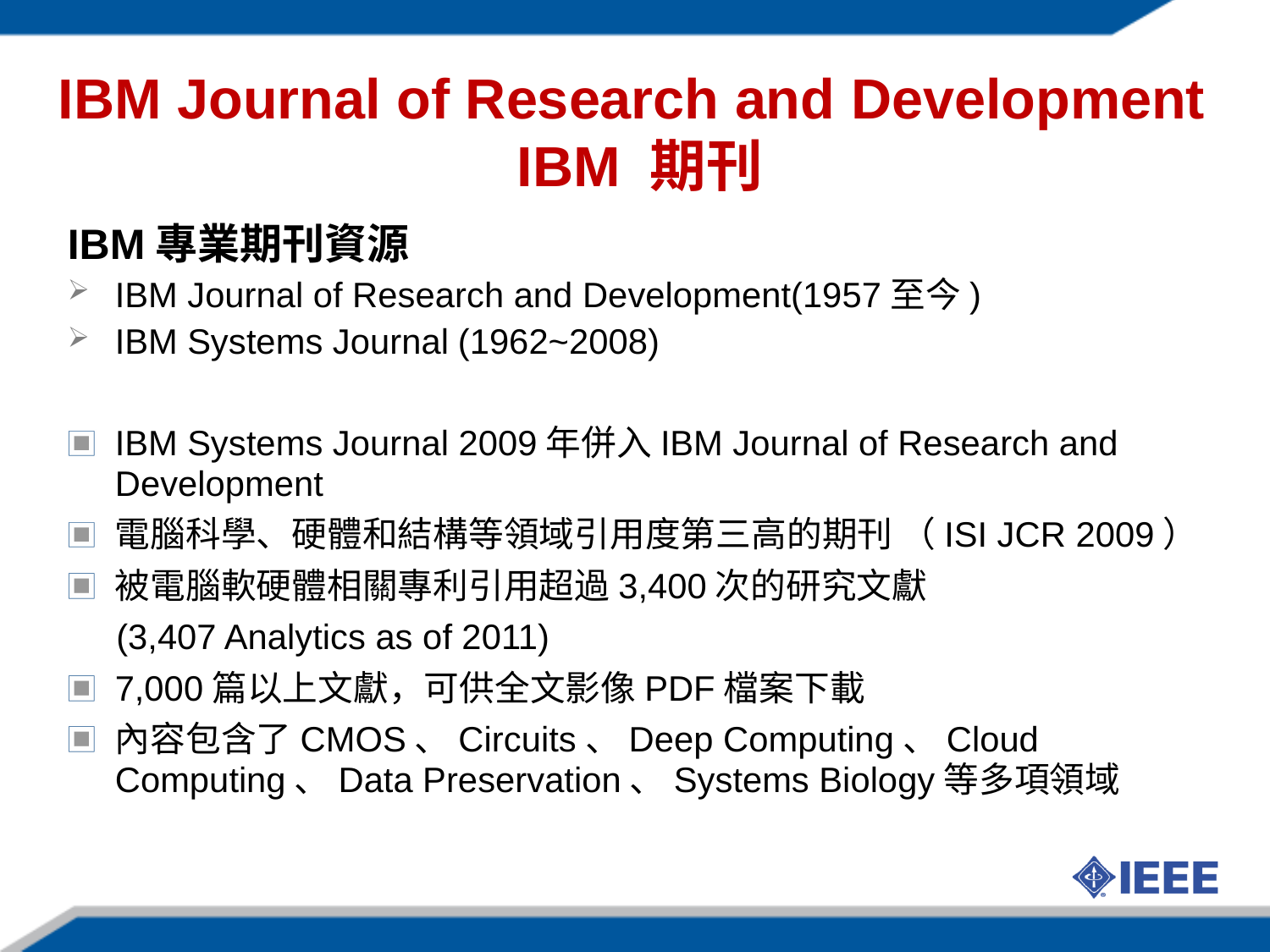

IBM Journal of Research and Development
IBM 期刊
IBM專業期刊資源
IBM Journal of Research and Development(1957至今)
IBM Systems Journal (1962~2008)

IBM Systems Journal 2009年併入IBM Journal of Research and Development
電腦科學、硬體和結構等領域引用度第三高的期刊 （ISI JCR 2009）
被電腦軟硬體相關專利引用超過3,400次的研究文獻
     (3,407 Analytics as of 2011)
7,000篇以上文獻，可供全文影像PDF檔案下載
內容包含了CMOS、Circuits、Deep Computing、Cloud Computing、Data Preservation、Systems Biology等多項領域